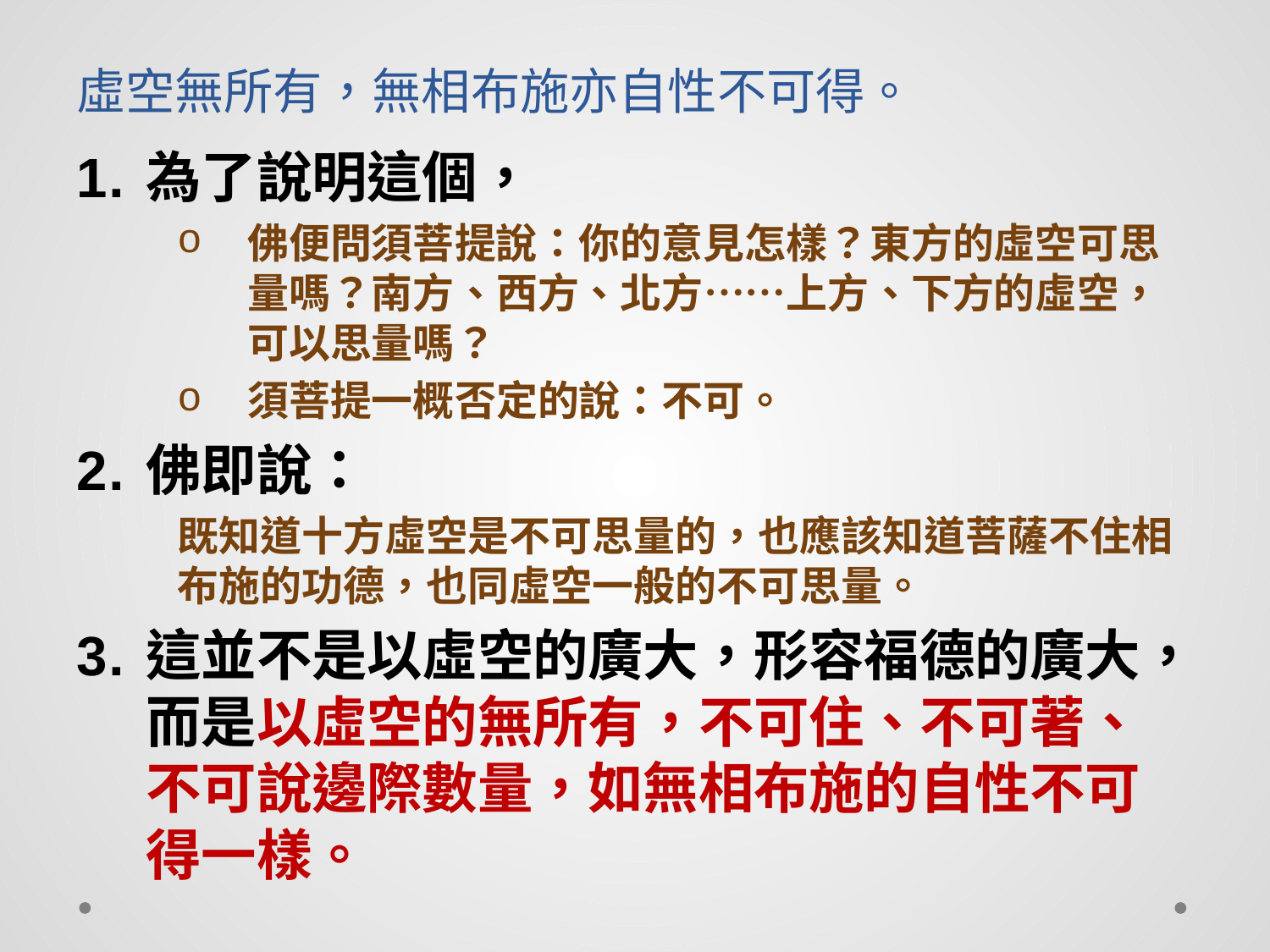

# 虛空無所有，無相布施亦自性不可得。
為了說明這個，
佛便問須菩提說：你的意見怎樣？東方的虛空可思量嗎？南方、西方、北方……上方、下方的虛空，可以思量嗎？
須菩提一概否定的說：不可。
佛即說：
既知道十方虛空是不可思量的，也應該知道菩薩不住相布施的功德，也同虛空一般的不可思量。
這並不是以虛空的廣大，形容福德的廣大，而是以虛空的無所有，不可住、不可著、不可說邊際數量，如無相布施的自性不可得一樣。